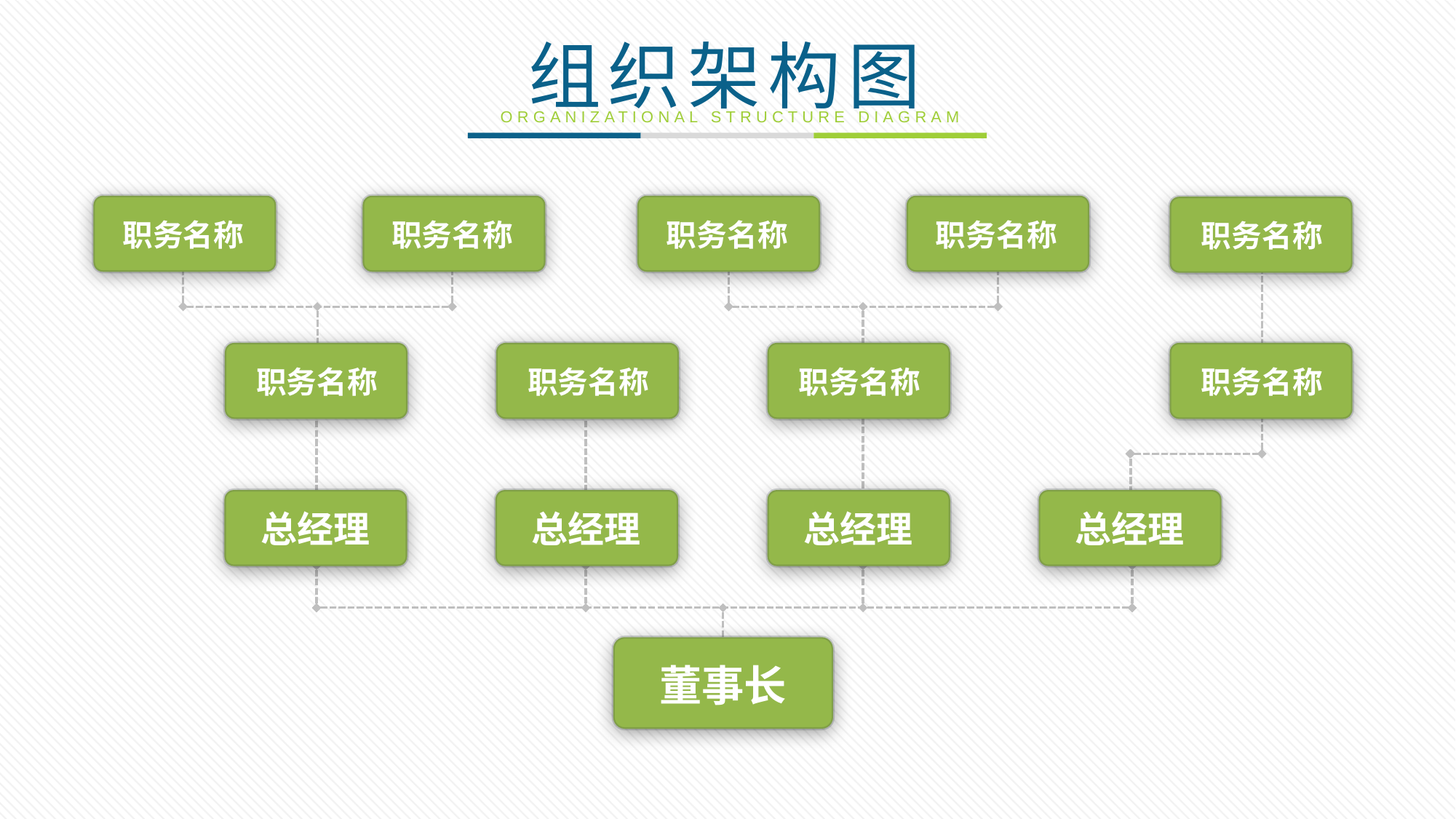

职务名称

职务名称

职务名称

职务名称

职务名称

职务名称

职务名称

职务名称

职务名称

总经理

总经理

总经理

总经理

董事长